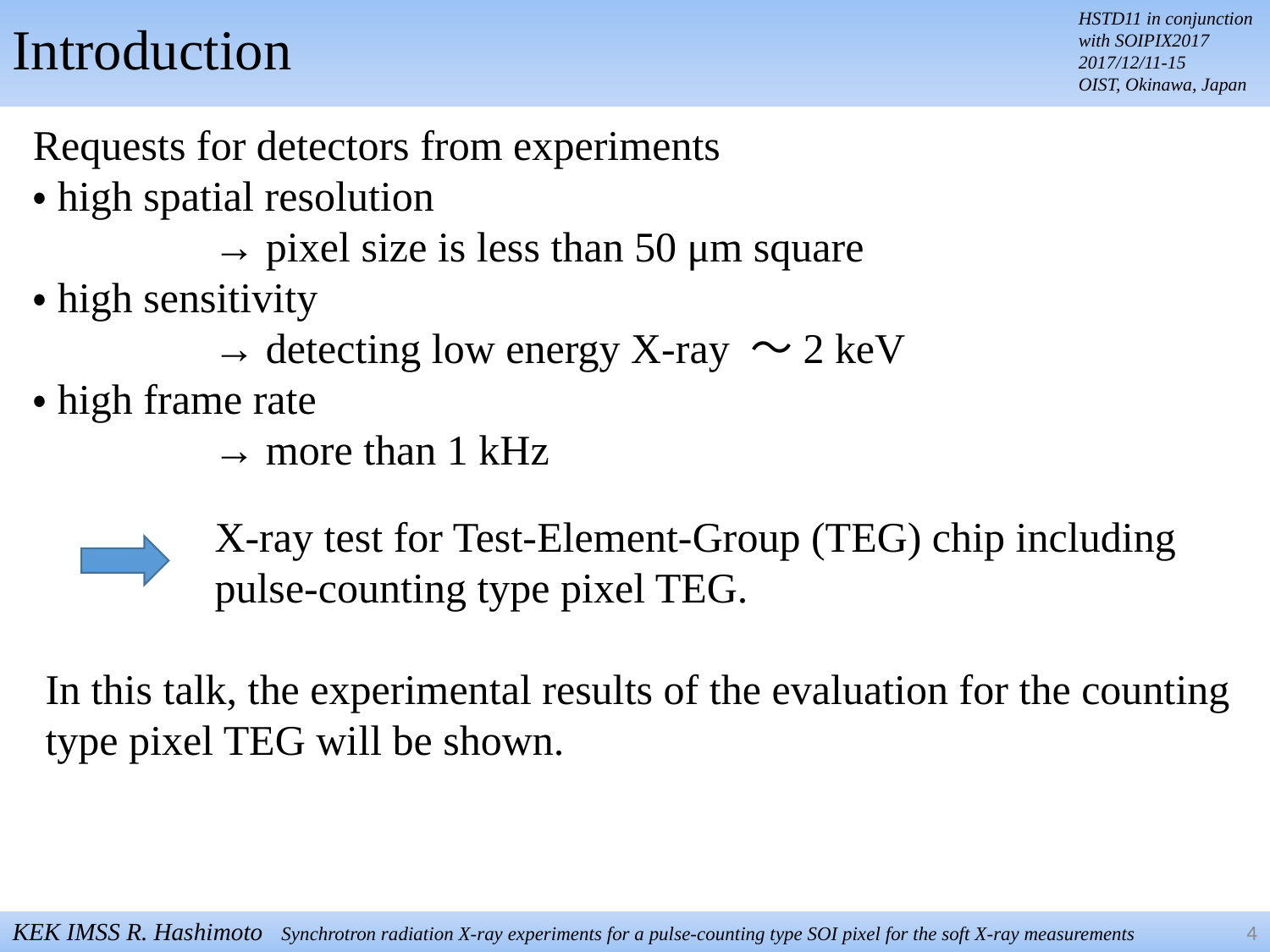

# Introduction
Requests for detectors from experiments
・high spatial resolution
                 → pixel size is less than 50 μm square
・high sensitivity
                 → detecting low energy X-ray ～2 keV
・high frame rate
                 → more than 1 kHz
                X-ray test for Test-Element-Group (TEG) chip including
                pulse-counting type pixel TEG.

In this talk, the experimental results of the evaluation for the counting
type pixel TEG will be shown.

4